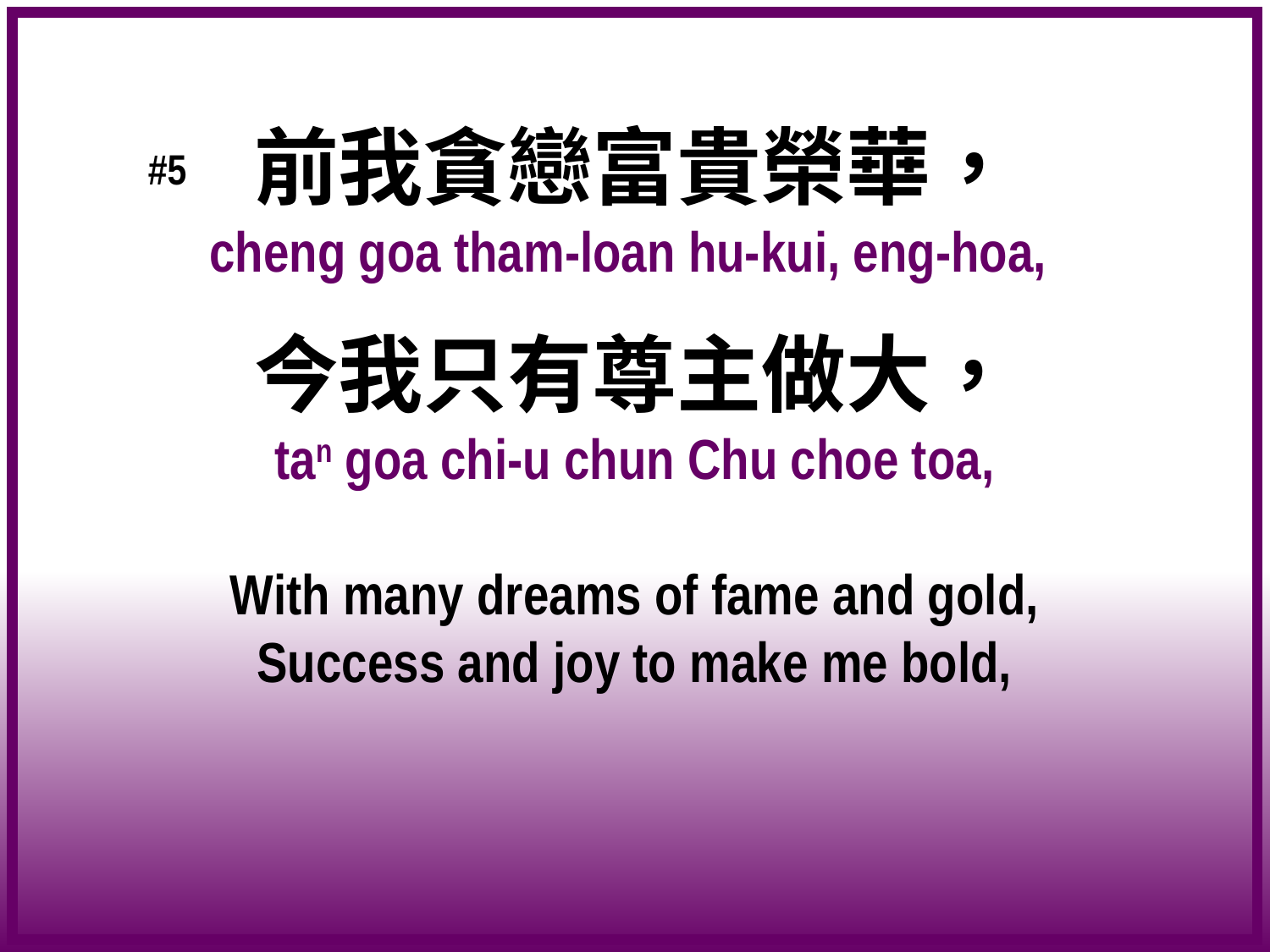

前我貪戀富貴榮華，
cheng goa tham-loan hu-kui, eng-hoa,

今我只有尊主做大，
tan goa chi-u chun Chu choe toa,

With many dreams of fame and gold,
Success and joy to make me bold,

#5